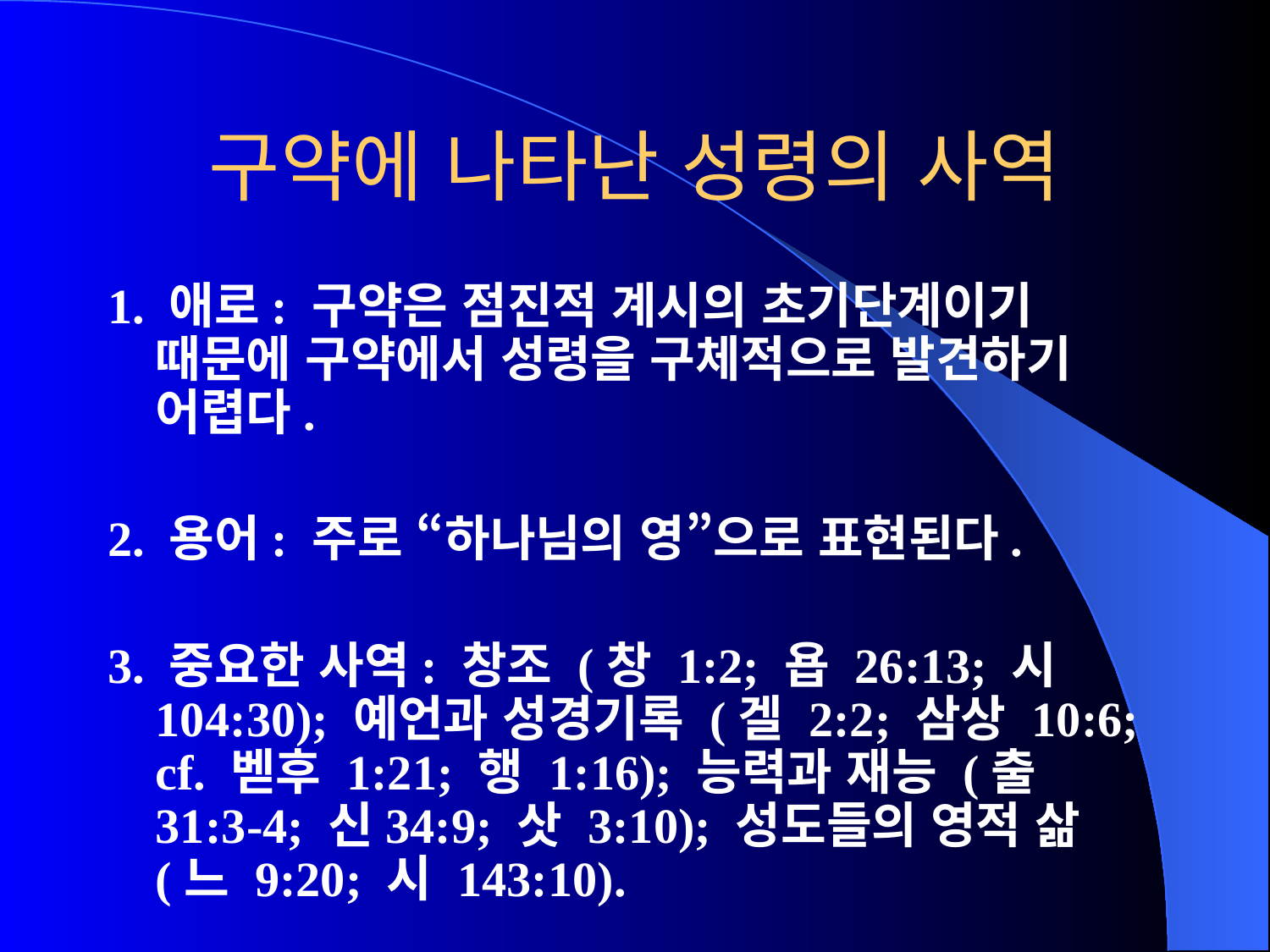

# 구약에 나타난 성령의 사역
1. 애로: 구약은 점진적 계시의 초기단계이기 때문에 구약에서 성령을 구체적으로 발견하기 어렵다.

2. 용어: 주로 “하나님의 영”으로 표현된다.

3. 중요한 사역: 창조 (창 1:2; 욥 26:13; 시 104:30); 예언과 성경기록 (겔 2:2; 삼상 10:6; cf. 벧후 1:21; 행 1:16); 능력과 재능 (출 31:3-4; 신34:9; 삿 3:10); 성도들의 영적 삶(느 9:20; 시 143:10).